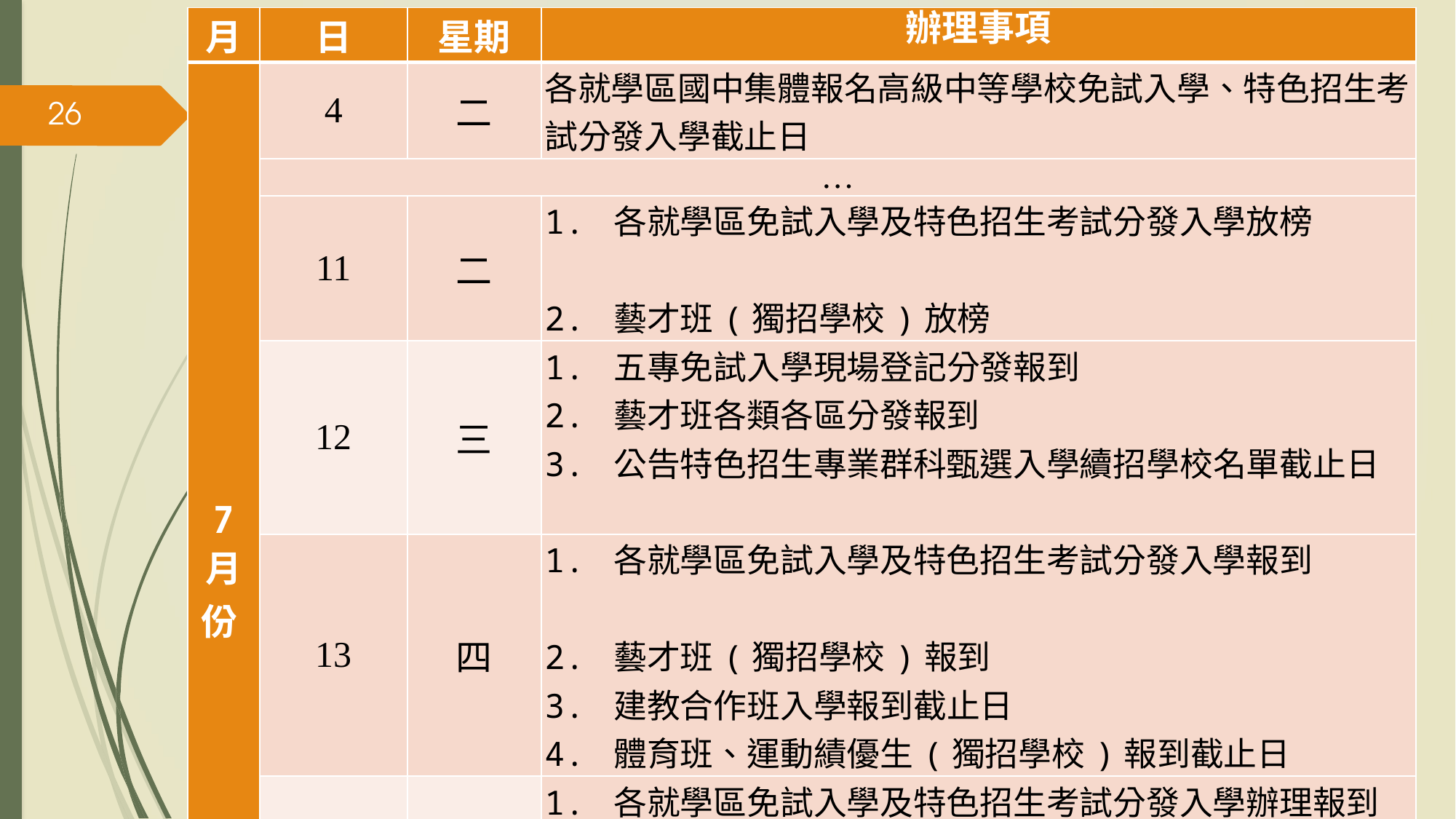

| 月 | 日 | 星期 | 辦理事項 |
| --- | --- | --- | --- |
| 7 月份 | 4 | 二 | 各就學區國中集體報名高級中等學校免試入學、特色招生考試分發入學截止日 |
|  | … |  |  |
|  | 11 | 二 | 1. 各就學區免試入學及特色招生考試分發入學放榜 2. 藝才班(獨招學校)放榜 |
|  | 12 | 三 | 1. 五專免試入學現場登記分發報到 2. 藝才班各類各區分發報到 3. 公告特色招生專業群科甄選入學續招學校名單截止日 |
|  | 13 | 四 | 1. 各就學區免試入學及特色招生考試分發入學報到 2. 藝才班(獨招學校)報到 3. 建教合作班入學報到截止日 4. 體育班、運動績優生(獨招學校)報到截止日 |
|  | 14 | 五 | 1. 各就學區免試入學及特色招生考試分發入學辦理報到後聲明放棄 錄取資格截止日 2. 體育班、運動績優生(獨招學校)辦理報到後聲明放棄錄取資格截止日 |
|  | … |  |  |
|  | 31 | 一 | 公告各就學區高級中等學校免試入學續招學校名單截止日 |
26